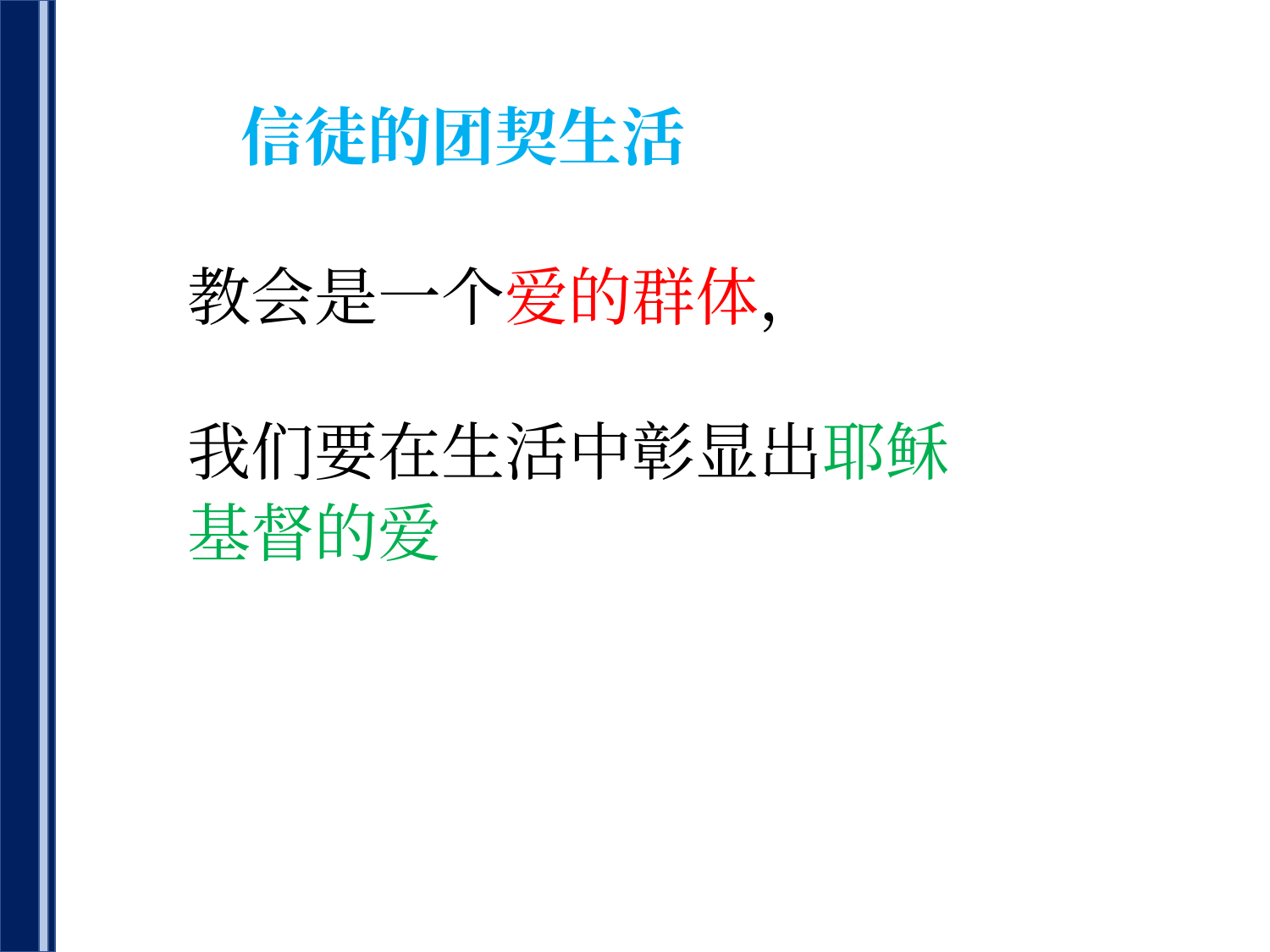

信徒的团契生活
教会是一个爱的群体，
我们要在生活中彰显出耶稣基督的爱